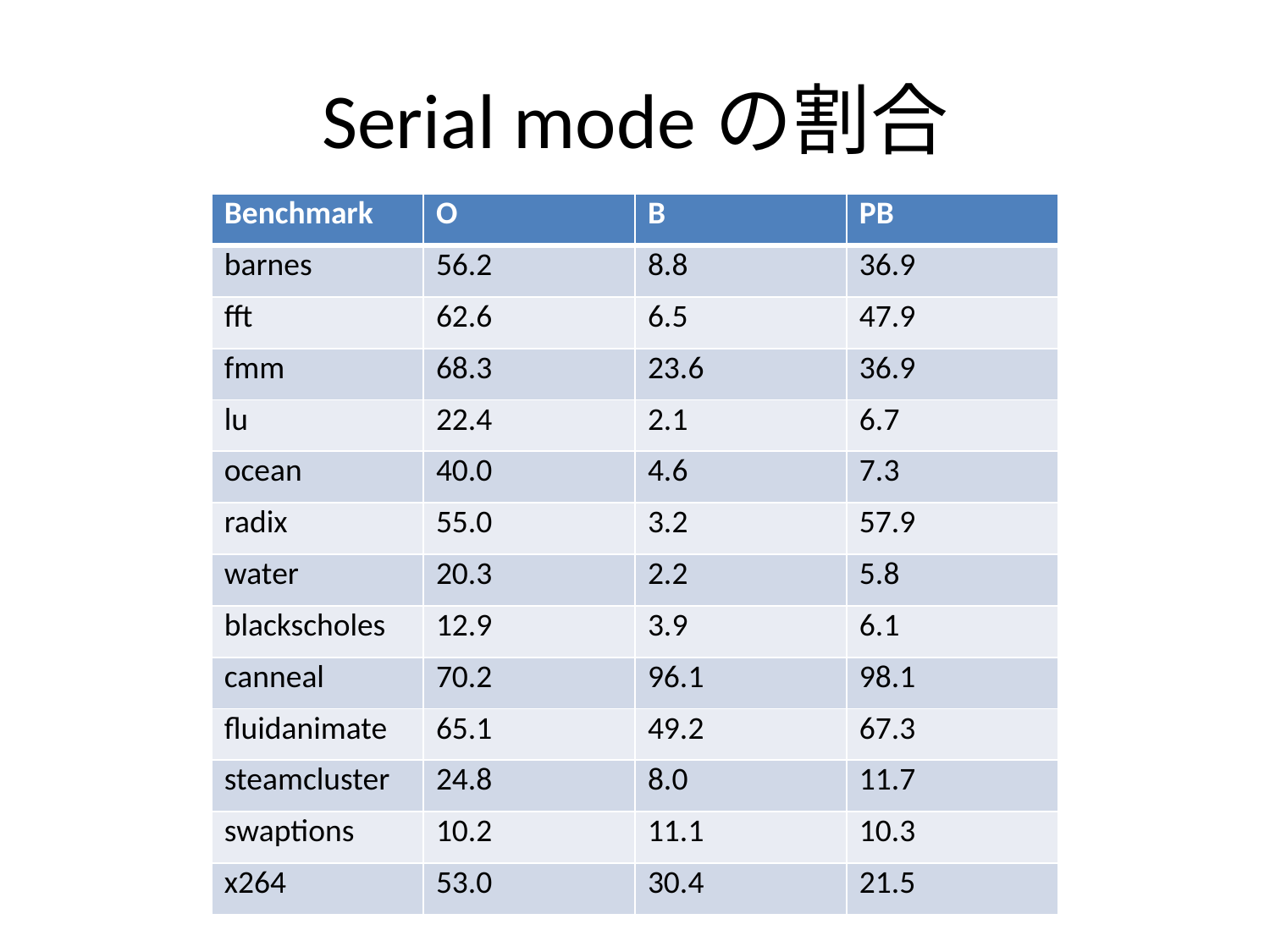

# Serial modeの割合
| Benchmark | O | B | PB |
| --- | --- | --- | --- |
| barnes | 56.2 | 8.8 | 36.9 |
| fft | 62.6 | 6.5 | 47.9 |
| fmm | 68.3 | 23.6 | 36.9 |
| lu | 22.4 | 2.1 | 6.7 |
| ocean | 40.0 | 4.6 | 7.3 |
| radix | 55.0 | 3.2 | 57.9 |
| water | 20.3 | 2.2 | 5.8 |
| blackscholes | 12.9 | 3.9 | 6.1 |
| canneal | 70.2 | 96.1 | 98.1 |
| fluidanimate | 65.1 | 49.2 | 67.3 |
| steamcluster | 24.8 | 8.0 | 11.7 |
| swaptions | 10.2 | 11.1 | 10.3 |
| x264 | 53.0 | 30.4 | 21.5 |